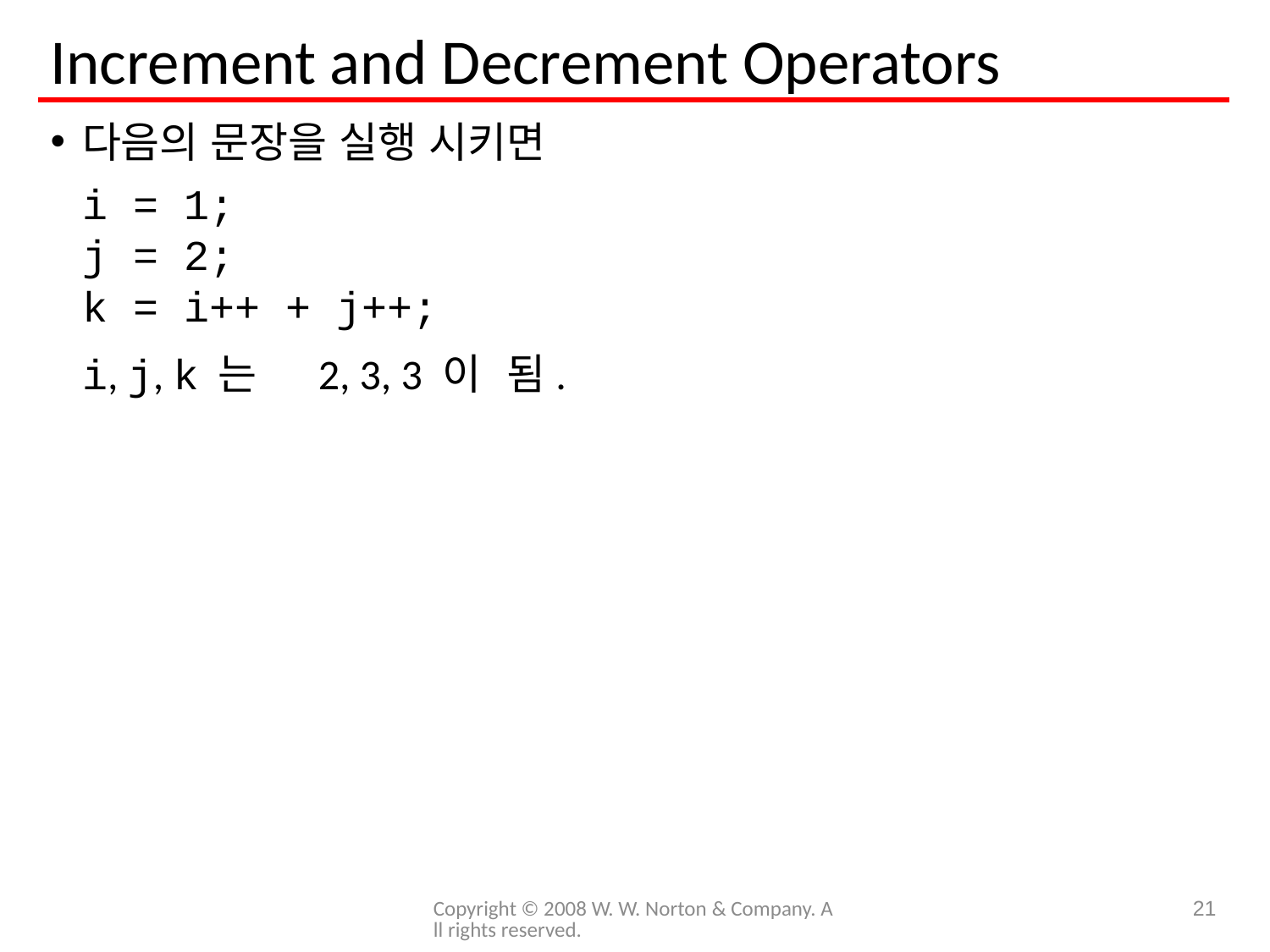

# Increment and Decrement Operators
다음의 문장을 실행 시키면
	i = 1;
	j = 2;
	k = i++ + j++;
	i, j, k 는  2, 3, 3 이 됨.

Copyright © 2008 W. W. Norton & Company. All rights reserved.
21